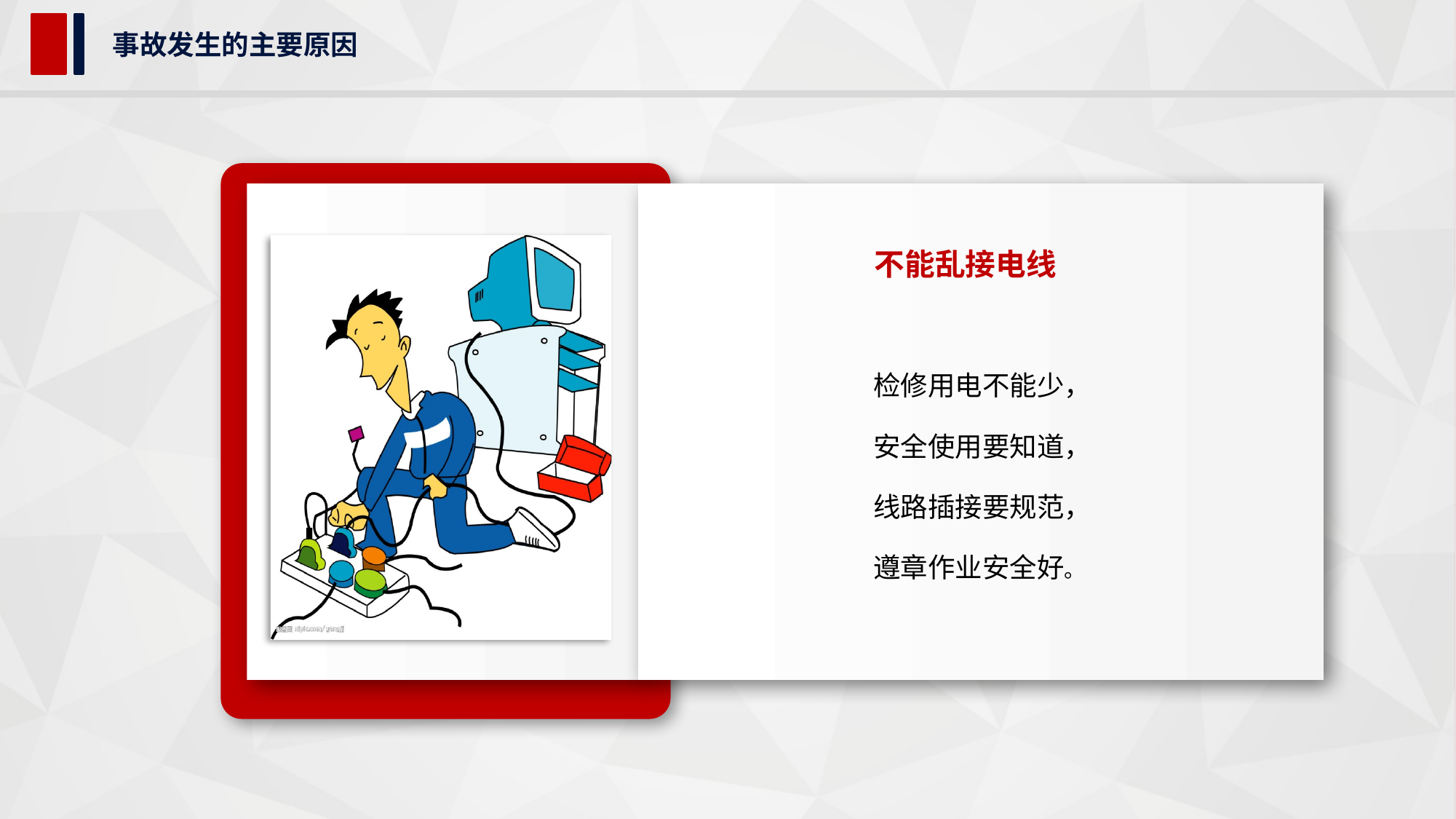

事故发生的主要原因

不能乱接电线
检修用电不能少，
安全使用要知道，
线路插接要规范，
遵章作业安全好。